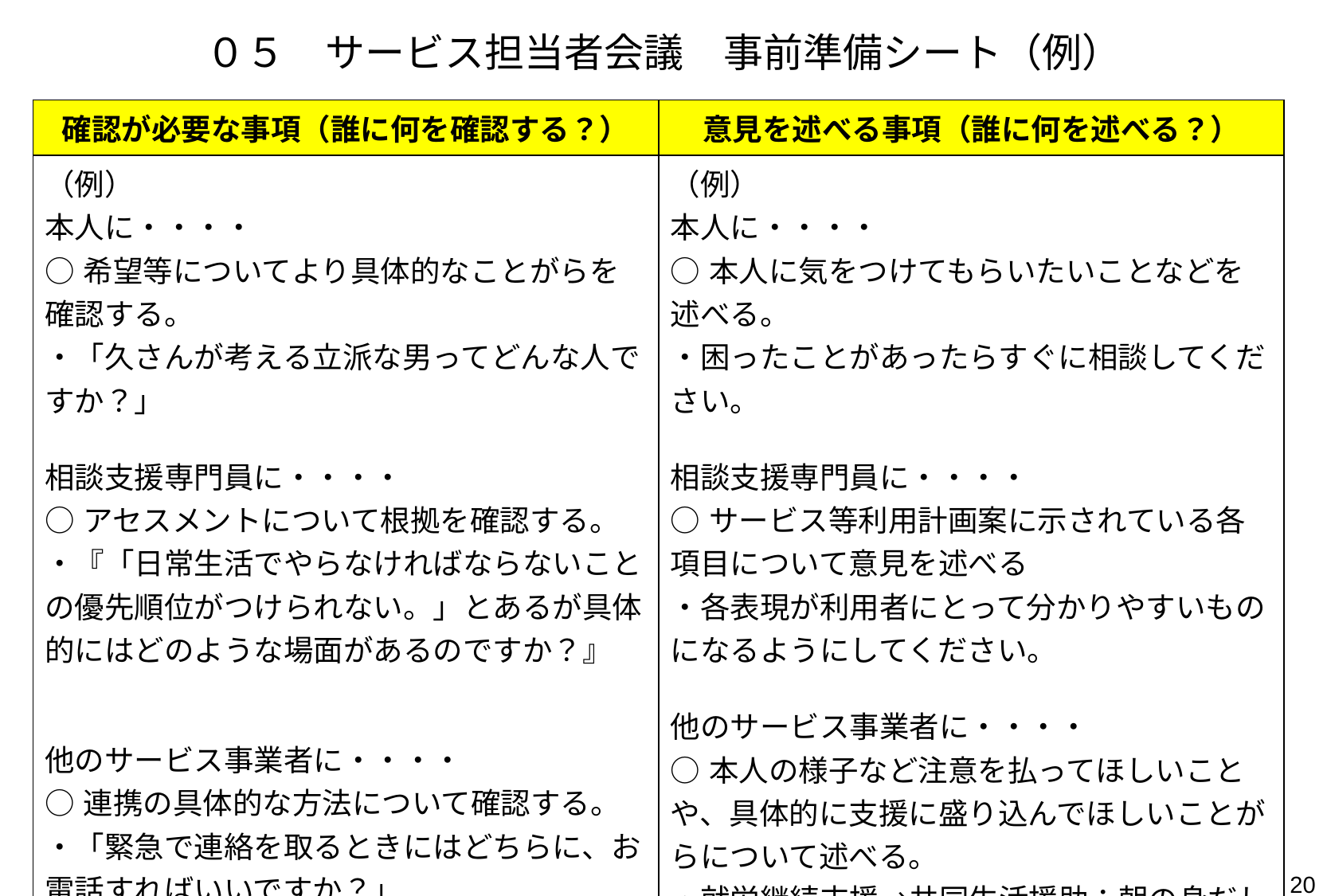

# ０５　サービス担当者会議　事前準備シート（例）
| 確認が必要な事項（誰に何を確認する？） | 意見を述べる事項（誰に何を述べる？） |
| --- | --- |
| （例） 本人に・・・・ ○希望等についてより具体的なことがらを確認する。 ・「久さんが考える立派な男ってどんな人ですか？」 相談支援専門員に・・・・ ○アセスメントについて根拠を確認する。 ・『「日常生活でやらなければならないことの優先順位がつけられない。」とあるが具体的にはどのような場面があるのですか？』 他のサービス事業者に・・・・ ○連携の具体的な方法について確認する。 ・「緊急で連絡を取るときにはどちらに、お電話すればいいですか？」 | （例） 本人に・・・・ ○本人に気をつけてもらいたいことなどを述べる。 ・困ったことがあったらすぐに相談してください。 相談支援専門員に・・・・ ○サービス等利用計画案に示されている各項目について意見を述べる ・各表現が利用者にとって分かりやすいものになるようにしてください。 他のサービス事業者に・・・・ ○本人の様子など注意を払ってほしいことや、具体的に支援に盛り込んでほしいことがらについて述べる。 ・就労継続支援→共同生活援助：朝の身だしなみの確認をしてください。 ・共同生活援助→就労継続支援：お昼の服薬の確認をしてください。 |
20